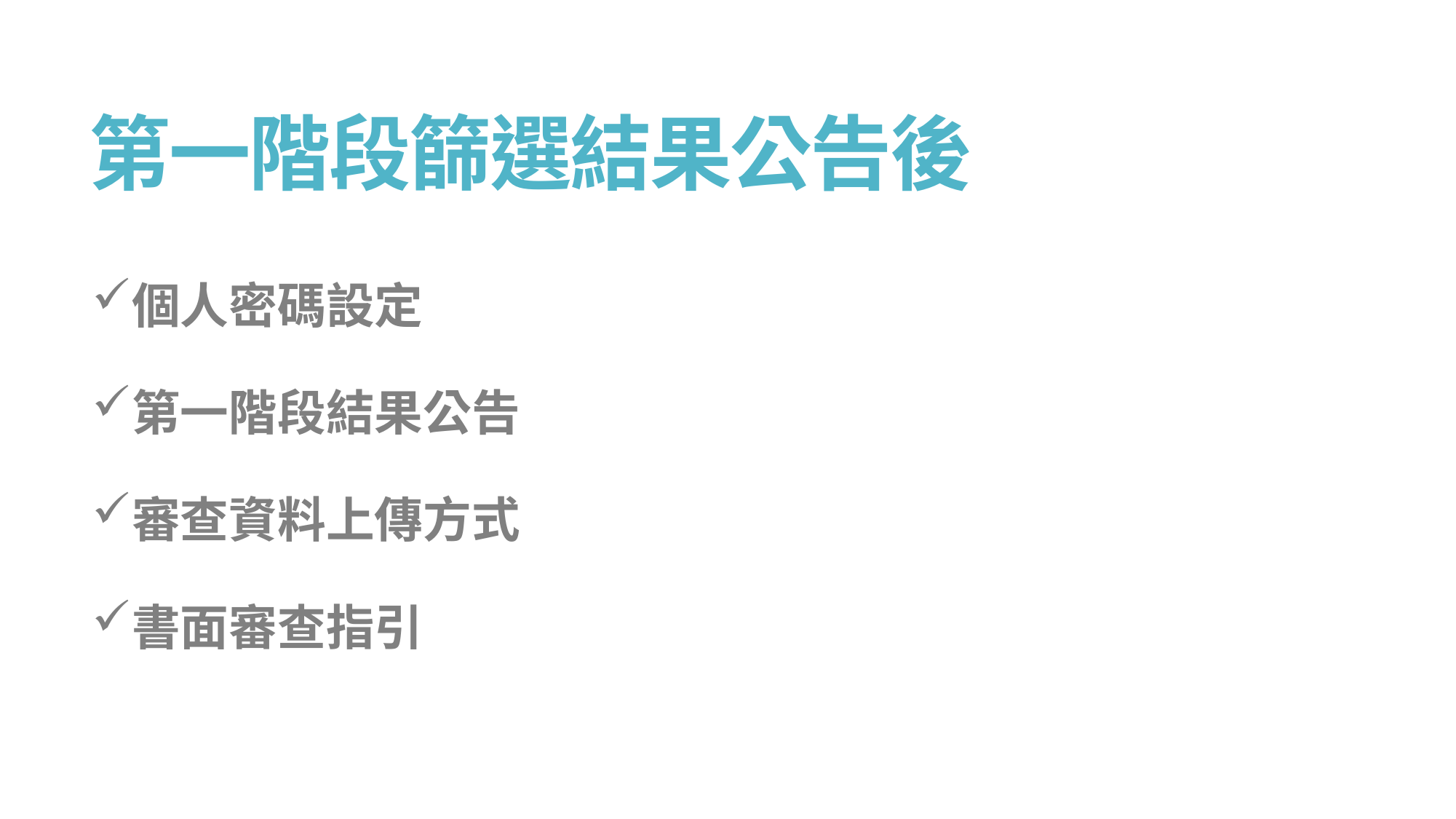

# 第一階段篩選結果公告後
個人密碼設定
第一階段結果公告
審查資料上傳方式
書面審查指引